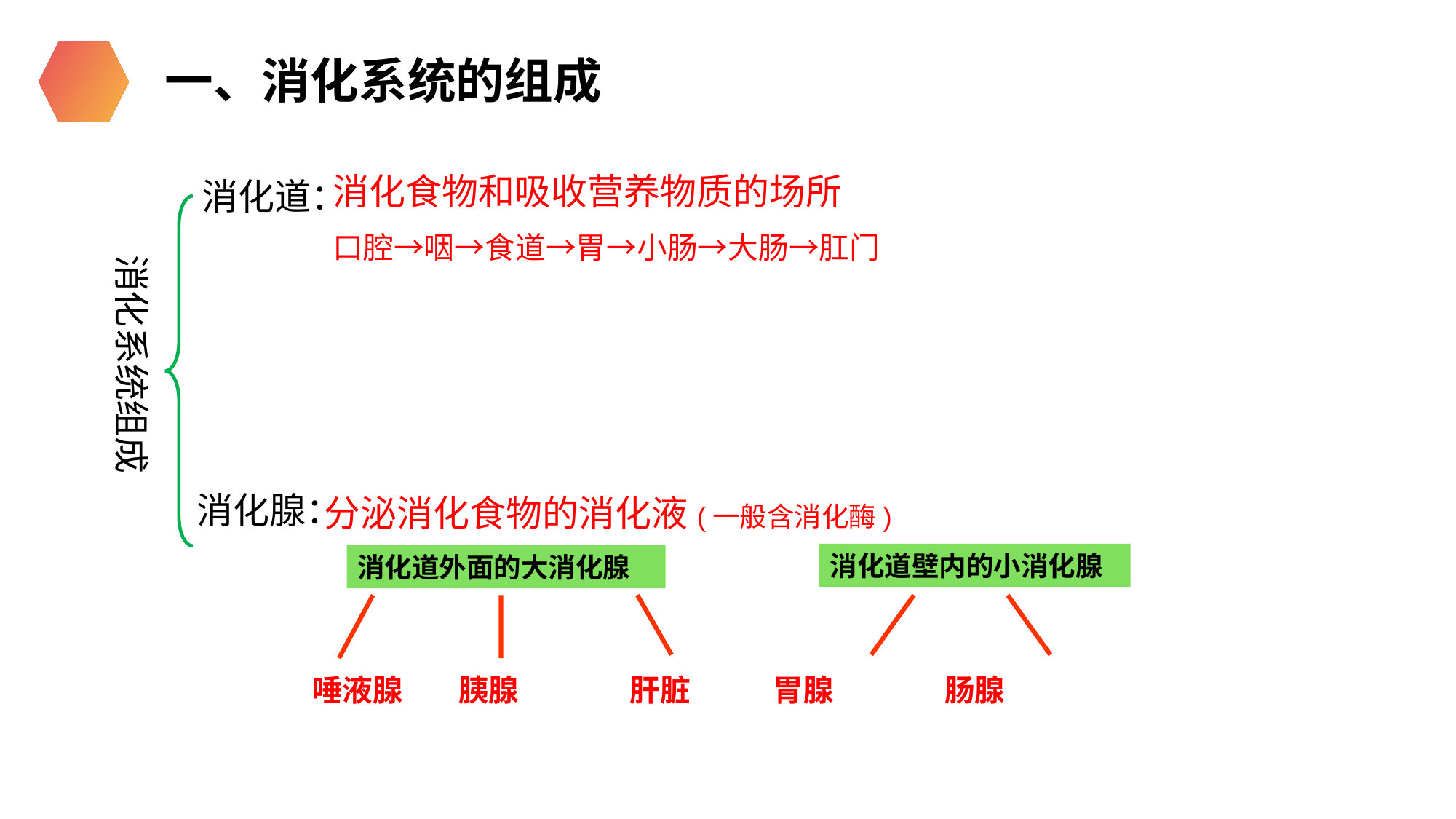

一、消化系统的组成
消化食物和吸收营养物质的场所
消化道：

消化腺：
口腔→咽→食道→胃→小肠→大肠→肛门
消化系统组成

分泌消化食物的消化液(一般含消化酶)
消化道壁内的小消化腺

消化道外面的大消化腺

 唾液腺        胰腺                肝脏            胃腺                肠腺